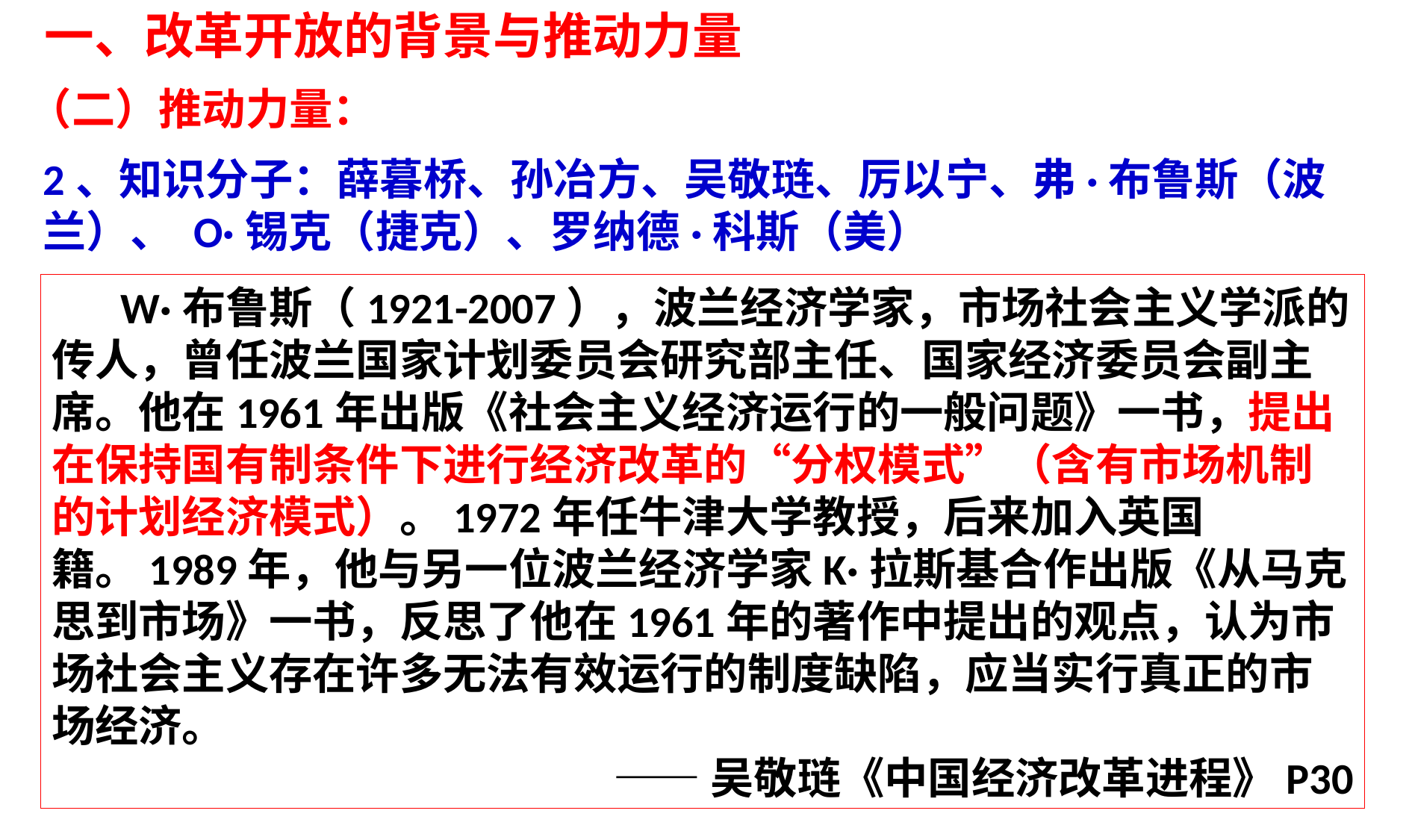

一、改革开放的背景与推动力量
（二）推动力量：
2、知识分子：薛暮桥、孙冶方、吴敬琏、厉以宁、弗·布鲁斯（波兰）、 O·锡克（捷克）、罗纳德·科斯（美）
       W·布鲁斯（1921-2007），波兰经济学家，市场社会主义学派的传人，曾任波兰国家计划委员会研究部主任、国家经济委员会副主席。他在1961年出版《社会主义经济运行的一般问题》一书，提出在保持国有制条件下进行经济改革的“分权模式”（含有市场机制的计划经济模式）。1972年任牛津大学教授，后来加入英国籍。1989年，他与另一位波兰经济学家K·拉斯基合作出版《从马克思到市场》一书，反思了他在1961年的著作中提出的观点，认为市场社会主义存在许多无法有效运行的制度缺陷，应当实行真正的市场经济。
——吴敬琏《中国经济改革进程》P30